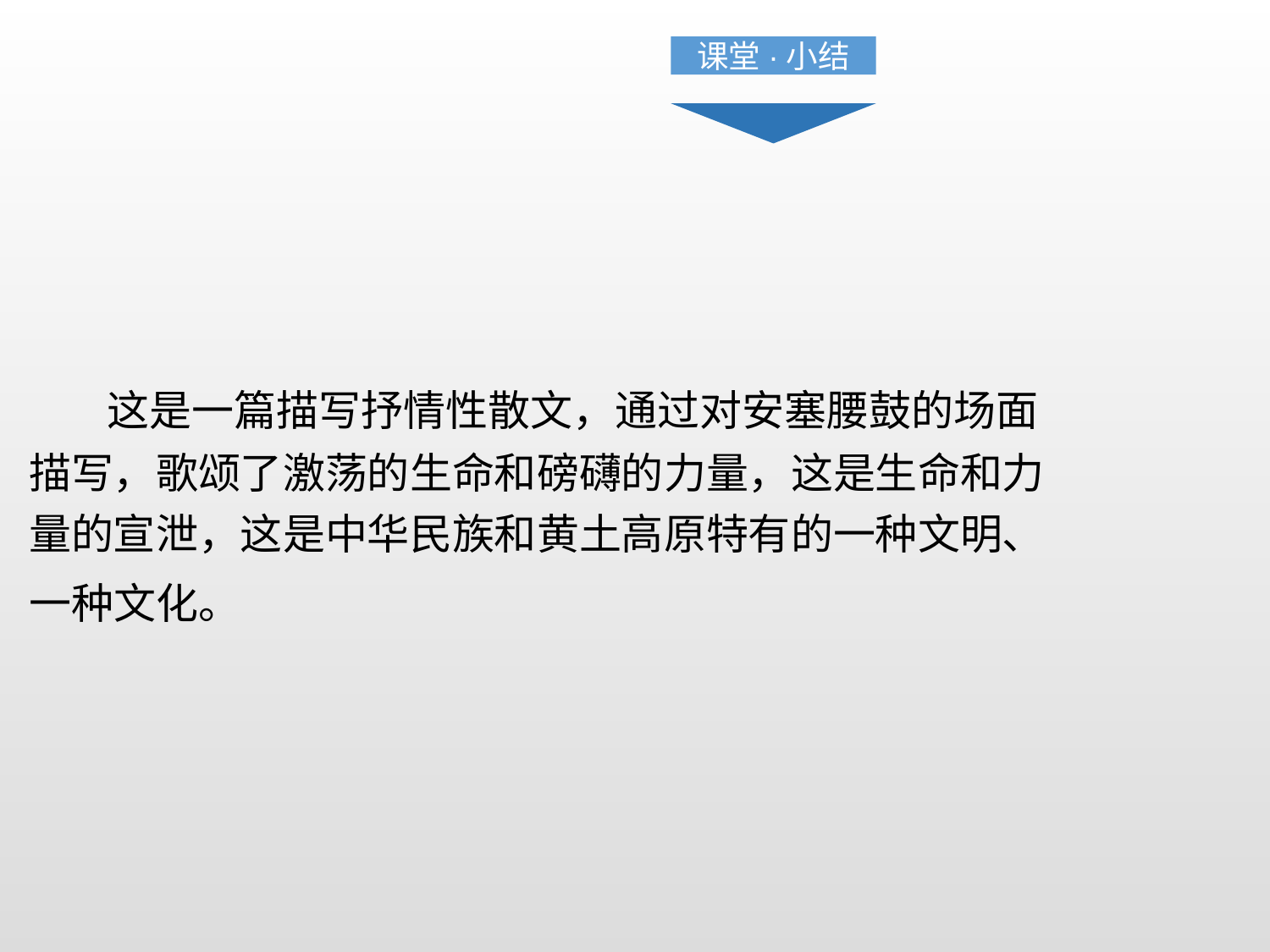

课堂·小结

      这是一篇描写抒情性散文，通过对安塞腰鼓的场面描写，歌颂了激荡的生命和磅礴的力量，这是生命和力量的宣泄，这是中华民族和黄土高原特有的一种文明、一种文化。